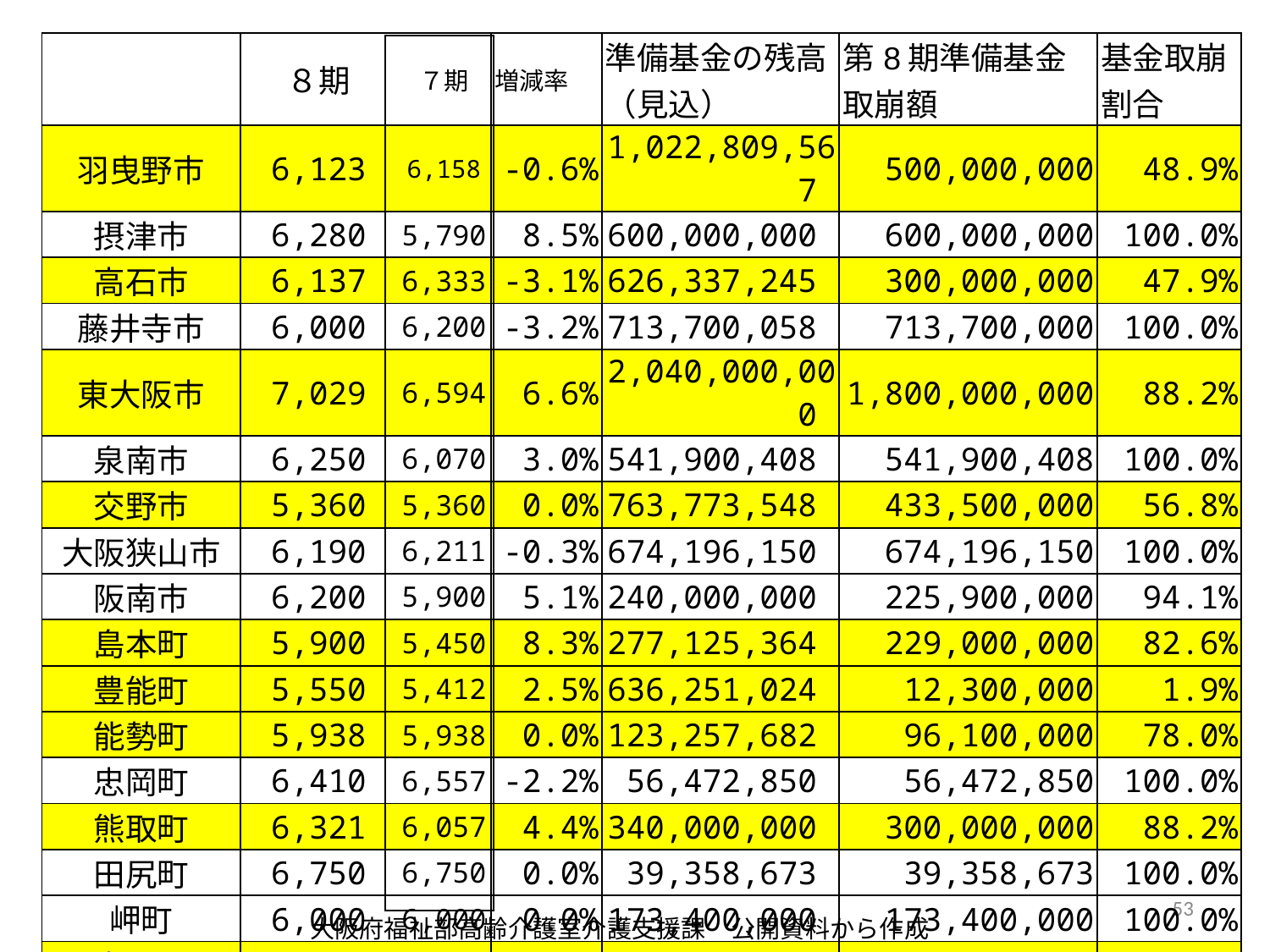

|  | ８期 | ７期 | 増減率 | 準備基金の残高（見込） | 第8期準備基金取崩額 | 基金取崩割合 |
| --- | --- | --- | --- | --- | --- | --- |
| 羽曳野市 | 6,123 | 6,158 | -0.6% | 1,022,809,567 | 500,000,000 | 48.9% |
| 摂津市 | 6,280 | 5,790 | 8.5% | 600,000,000 | 600,000,000 | 100.0% |
| 高石市 | 6,137 | 6,333 | -3.1% | 626,337,245 | 300,000,000 | 47.9% |
| 藤井寺市 | 6,000 | 6,200 | -3.2% | 713,700,058 | 713,700,000 | 100.0% |
| 東大阪市 | 7,029 | 6,594 | 6.6% | 2,040,000,000 | 1,800,000,000 | 88.2% |
| 泉南市 | 6,250 | 6,070 | 3.0% | 541,900,408 | 541,900,408 | 100.0% |
| 交野市 | 5,360 | 5,360 | 0.0% | 763,773,548 | 433,500,000 | 56.8% |
| 大阪狭山市 | 6,190 | 6,211 | -0.3% | 674,196,150 | 674,196,150 | 100.0% |
| 阪南市 | 6,200 | 5,900 | 5.1% | 240,000,000 | 225,900,000 | 94.1% |
| 島本町 | 5,900 | 5,450 | 8.3% | 277,125,364 | 229,000,000 | 82.6% |
| 豊能町 | 5,550 | 5,412 | 2.5% | 636,251,024 | 12,300,000 | 1.9% |
| 能勢町 | 5,938 | 5,938 | 0.0% | 123,257,682 | 96,100,000 | 78.0% |
| 忠岡町 | 6,410 | 6,557 | -2.2% | 56,472,850 | 56,472,850 | 100.0% |
| 熊取町 | 6,321 | 6,057 | 4.4% | 340,000,000 | 300,000,000 | 88.2% |
| 田尻町 | 6,750 | 6,750 | 0.0% | 39,358,673 | 39,358,673 | 100.0% |
| 岬町 | 6,000 | 6,000 | 0.0% | 173,400,000 | 173,400,000 | 100.0% |
| 太子町 | 6,480 | 6,150 | 5.4% | 100,000,000 | 50,000,000 | 50.0% |
| 河南町 | 6,070 | 5,795 | 4.7% | 47,220,896 | 47,220,896 | 100.0% |
| 千早赤阪村 | 4,390 | 5,811 | -24.5% | 190,000,000 | 60,000,000 | 31.6% |
| くすのき連合 | 6,748 | 6,748 | 0.0% | 1,693,545,802 | 1,400,000,000 | 82.7% |
| 加重平均 | 6,826 | 6,636 | 2.9% | 46,966,035,460 | 39,774,680,670 | 84.7% |
|  |
| --- |
53
大阪府福祉部高齢介護室介護支援課　公開資料から作成